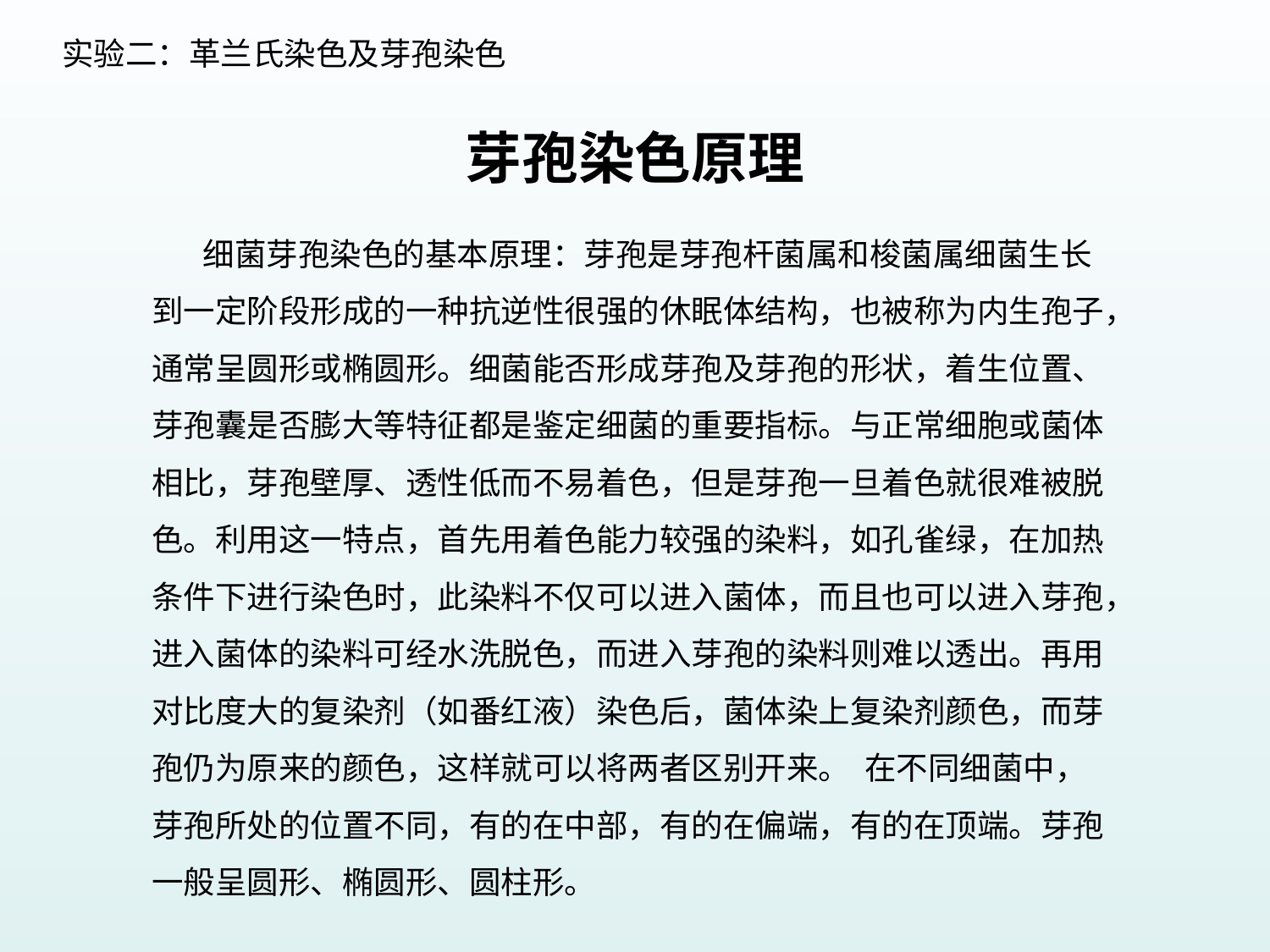

实验二：革兰氏染色及芽孢染色
# 芽孢染色原理
       细菌芽孢染色的基本原理：芽孢是芽孢杆菌属和梭菌属细菌生长到一定阶段形成的一种抗逆性很强的休眠体结构，也被称为内生孢子，通常呈圆形或椭圆形。细菌能否形成芽孢及芽孢的形状，着生位置、芽孢囊是否膨大等特征都是鉴定细菌的重要指标。与正常细胞或菌体相比，芽孢壁厚、透性低而不易着色，但是芽孢一旦着色就很难被脱色。利用这一特点，首先用着色能力较强的染料，如孔雀绿，在加热条件下进行染色时，此染料不仅可以进入菌体，而且也可以进入芽孢，进入菌体的染料可经水洗脱色，而进入芽孢的染料则难以透出。再用对比度大的复染剂（如番红液）染色后，菌体染上复染剂颜色，而芽孢仍为原来的颜色，这样就可以将两者区别开来。  在不同细菌中，芽孢所处的位置不同，有的在中部，有的在偏端，有的在顶端。芽孢一般呈圆形、椭圆形、圆柱形。